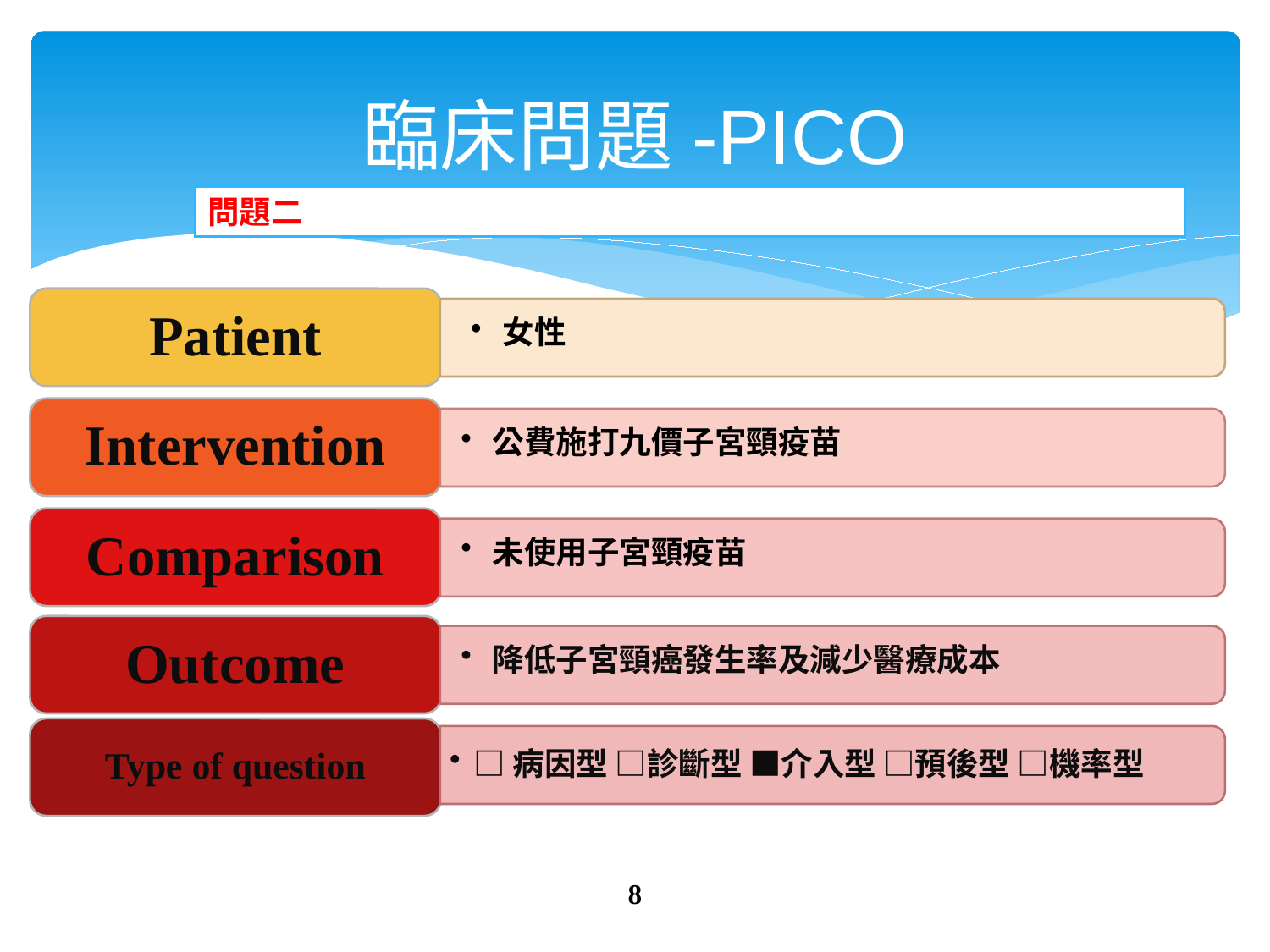

# 臨床問題-PICO
問題二

Patient
女性

Intervention
公費施打九價子宮頸疫苗

Comparison
未使用子宮頸疫苗

Outcome
降低子宮頸癌發生率及減少醫療成本

Type of question

□病因型 □診斷型 ■介入型 □預後型 □機率型
8